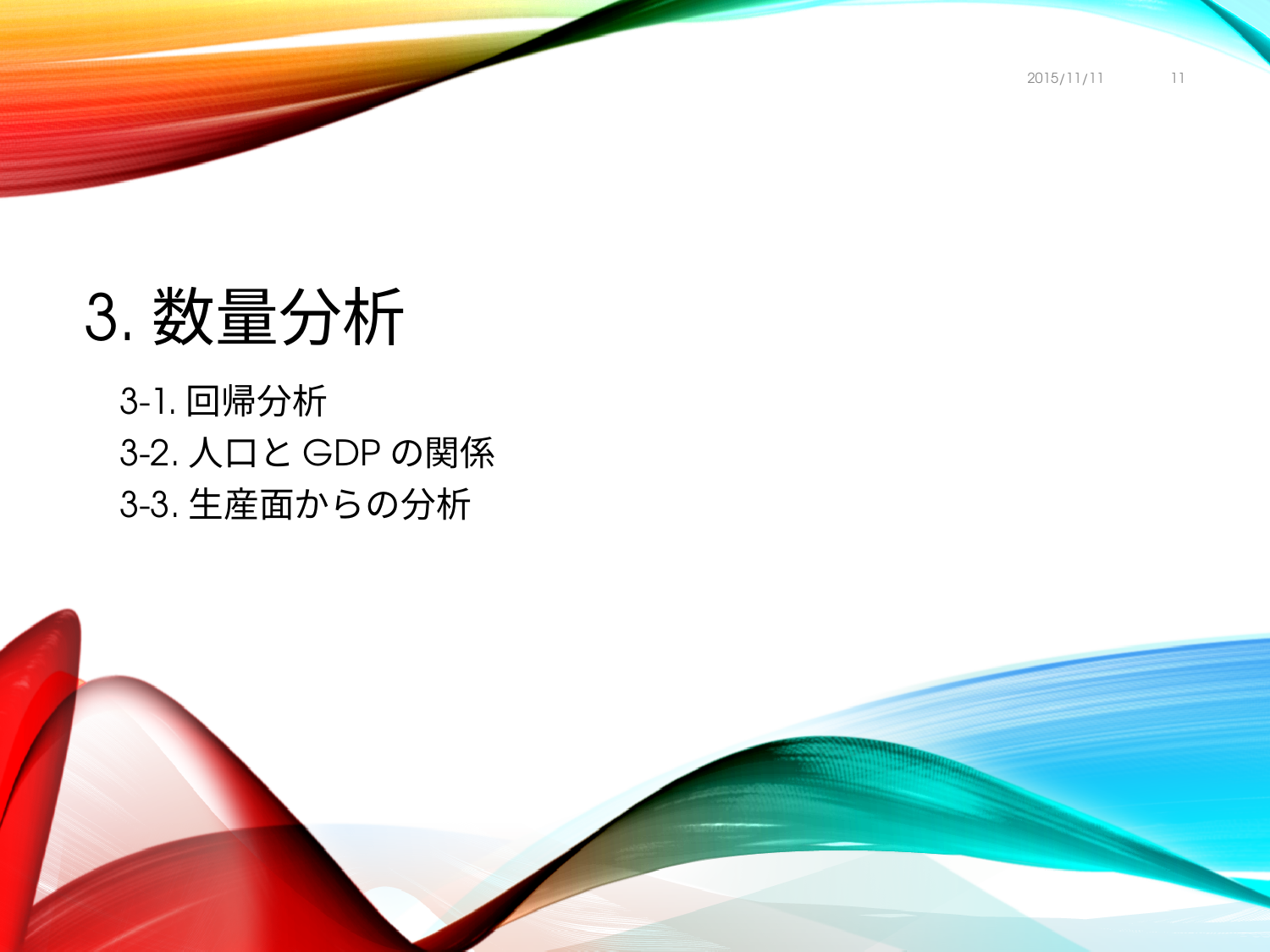

2015/11/11
11
# 3.数量分析
3-1.回帰分析
3-2.人口とGDPの関係
3-3.生産面からの分析